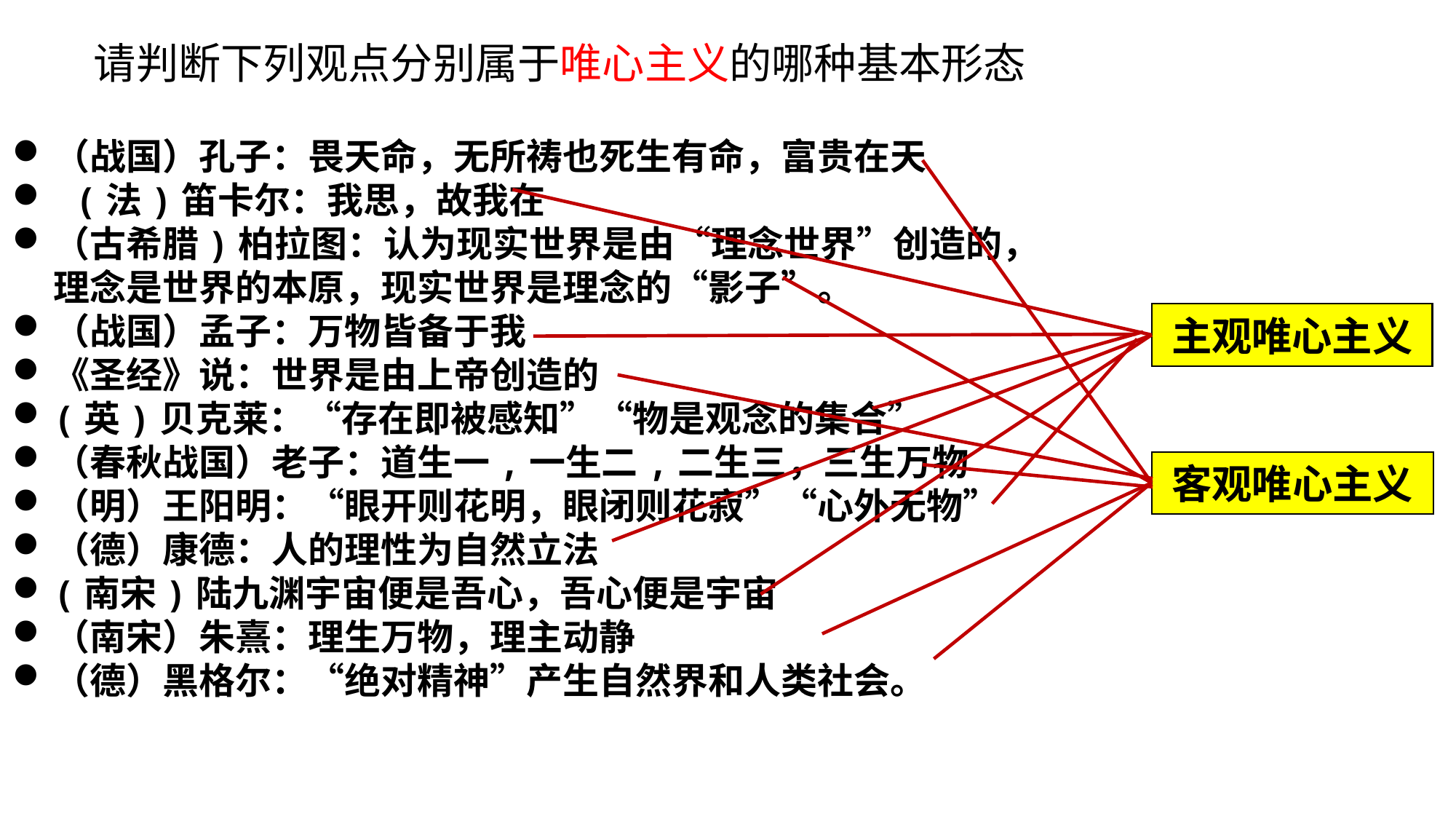

请判断下列观点分别属于唯心主义的哪种基本形态

（战国）孔子：畏天命，无所祷也死生有命，富贵在天
 (法)笛卡尔：我思，故我在
（古希腊)柏拉图：认为现实世界是由“理念世界”创造的，理念是世界的本原，现实世界是理念的“影子”。
（战国）孟子：万物皆备于我
《圣经》说：世界是由上帝创造的
(英)贝克莱：“存在即被感知”“物是观念的集合”
（春秋战国）老子：道生一,一生二,二生三，三生万物
（明）王阳明：“眼开则花明，眼闭则花寂”“心外无物”
（德）康德：人的理性为自然立法
(南宋)陆九渊宇宙便是吾心，吾心便是宇宙
（南宋）朱熹：理生万物，理主动静
（德）黑格尔：“绝对精神”产生自然界和人类社会。

主观唯心主义
客观唯心主义